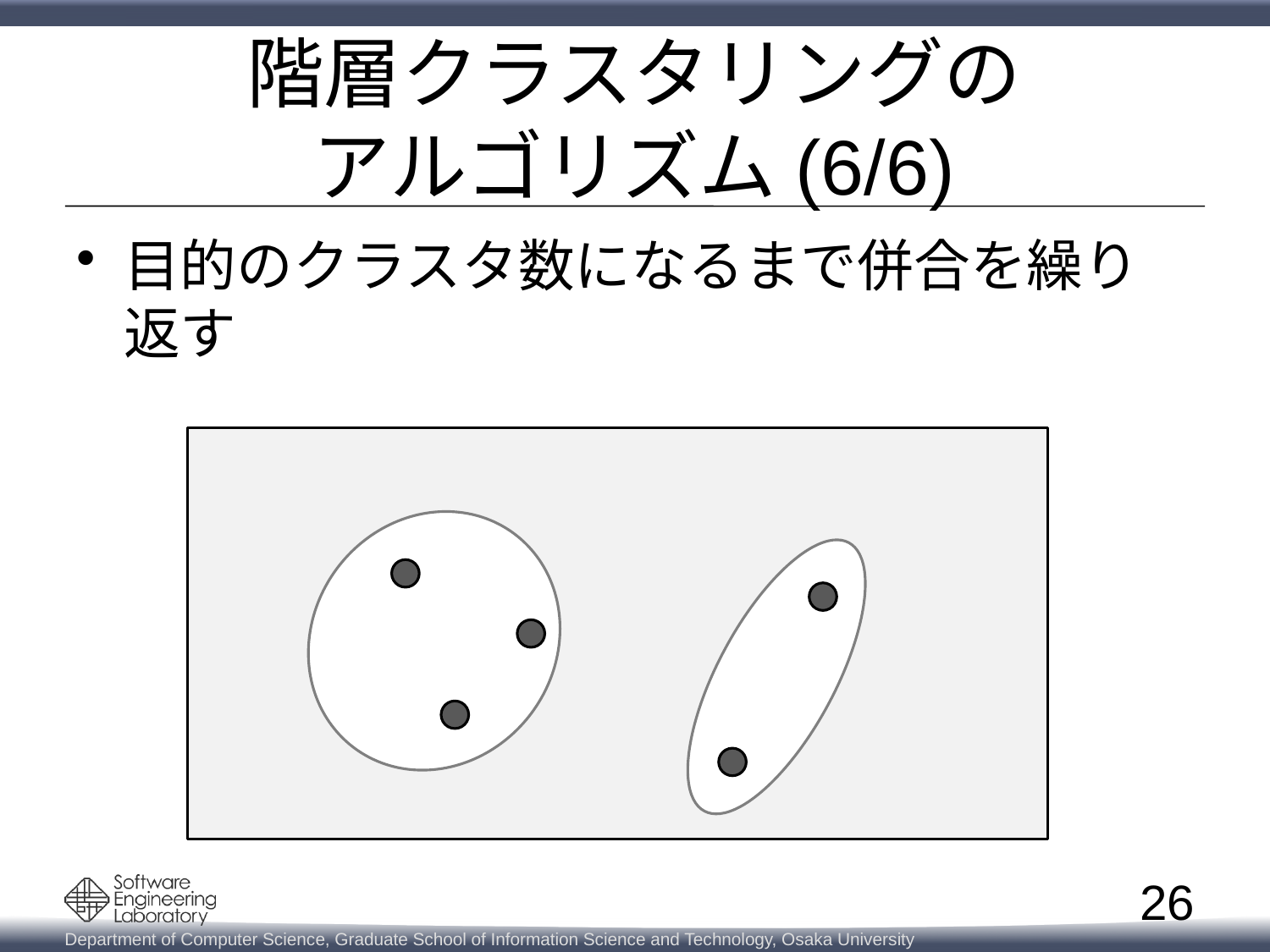

# 階層クラスタリングの アルゴリズム(6/6)
目的のクラスタ数になるまで併合を繰り返す

26